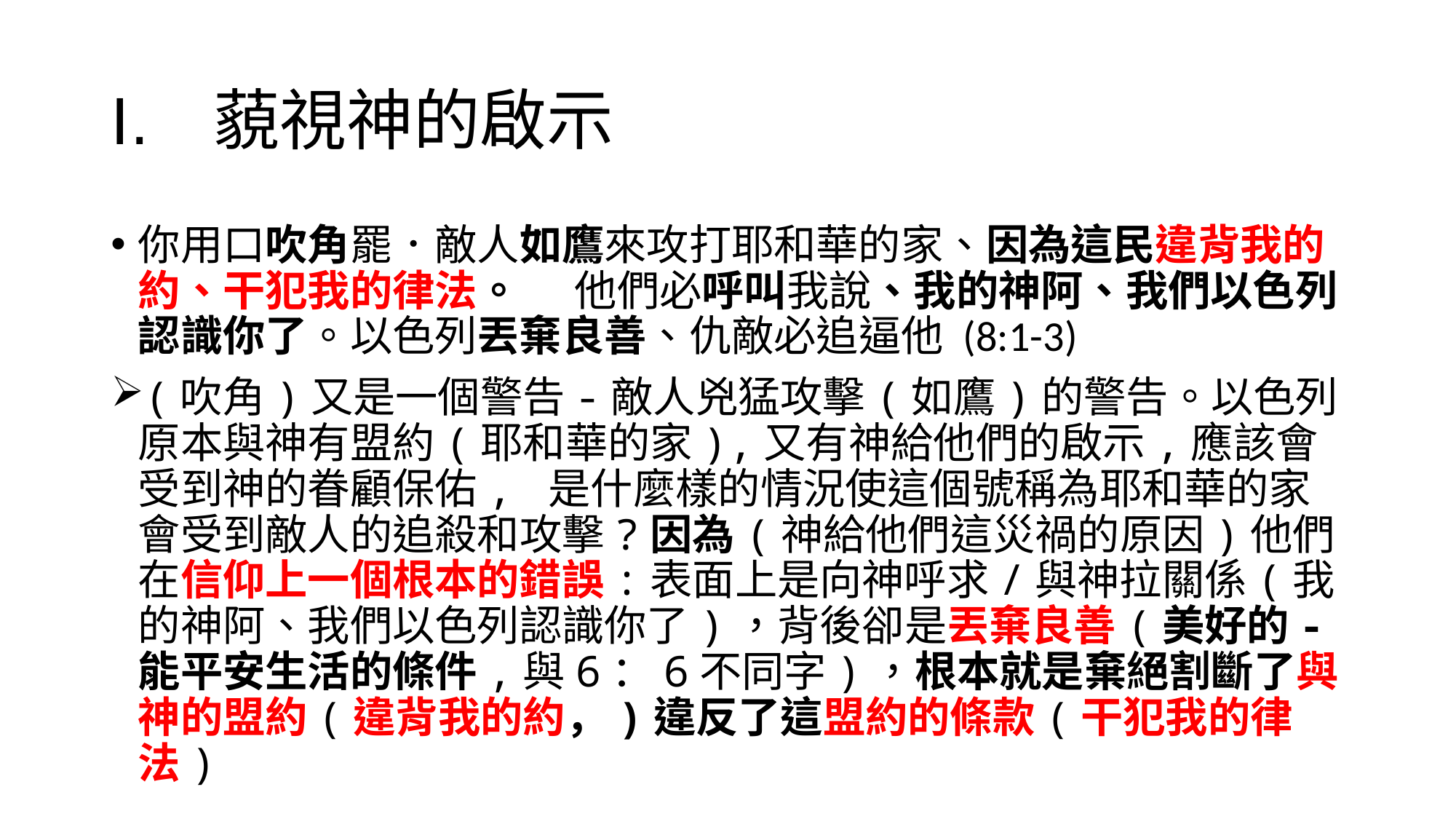

# 藐視神的啟示
你用口吹角罷．敵人如鷹來攻打耶和華的家、因為這民違背我的約、干犯我的律法。	他們必呼叫我說、我的神阿、我們以色列認識你了。以色列丟棄良善、仇敵必追逼他 (8:1-3)
(吹角)又是一個警告-敵人兇猛攻擊(如鷹)的警告。以色列原本與神有盟約(耶和華的家),又有神給他們的啟示,應該會受到神的眷顧保佑, 是什麼樣的情況使這個號稱為耶和華的家會受到敵人的追殺和攻擊?因為(神給他們這災禍的原因)他們在信仰上一個根本的錯誤:表面上是向神呼求/與神拉關係(我的神阿、我們以色列認識你了)，背後卻是丟棄良善(美好的-能平安生活的條件,與6：6不同字)，根本就是棄絕割斷了與神的盟約(違背我的約，)違反了這盟約的條款(干犯我的律法)